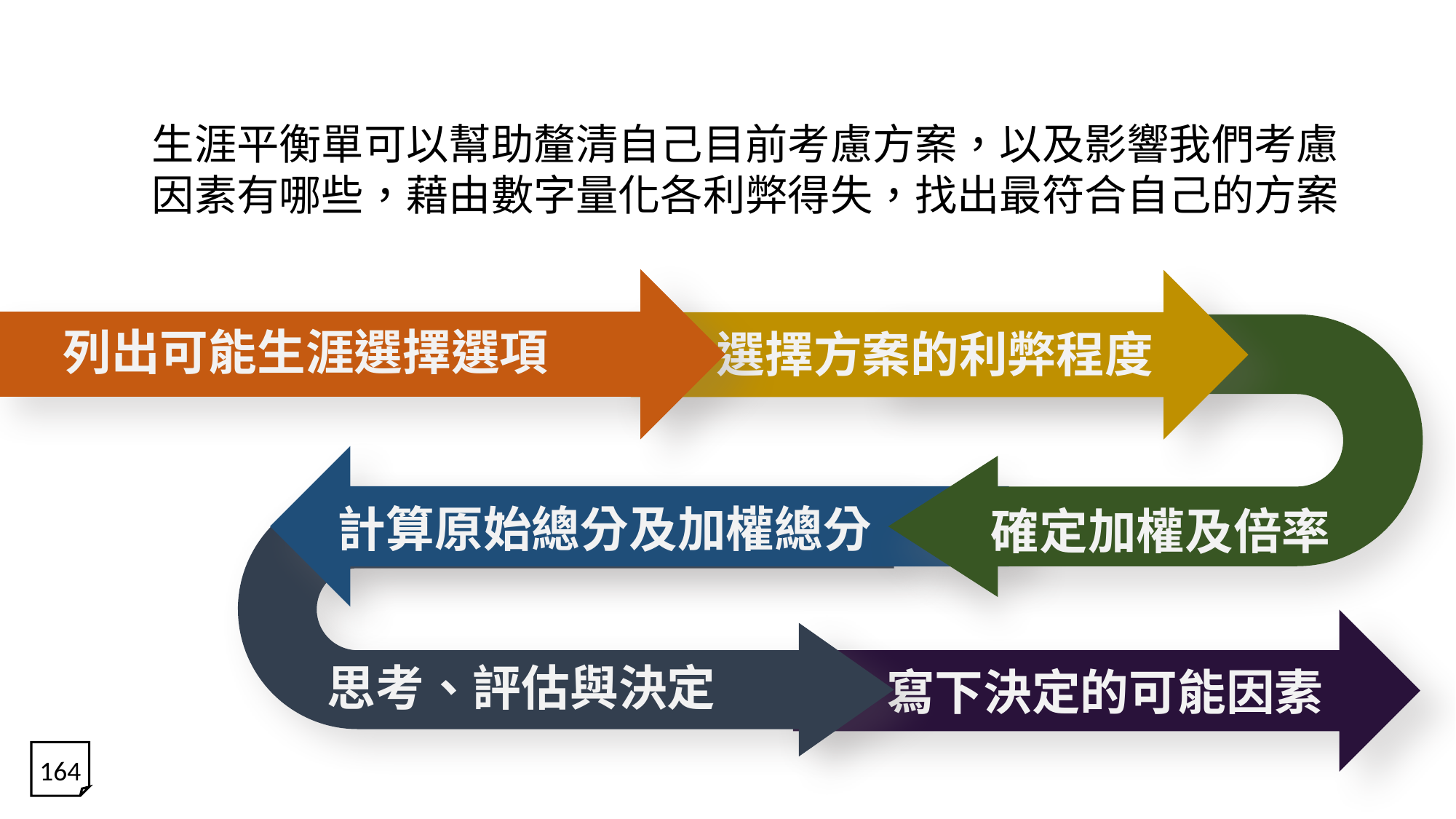

生涯平衡單可以幫助釐清自己目前考慮方案，以及影響我們考慮因素有哪些，藉由數字量化各利弊得失，找出最符合自己的方案

列出可能生涯選擇選項

選擇方案的利弊程度

確定加權及倍率

計算原始總分及加權總分

思考、評估與決定

寫下決定的可能因素

164